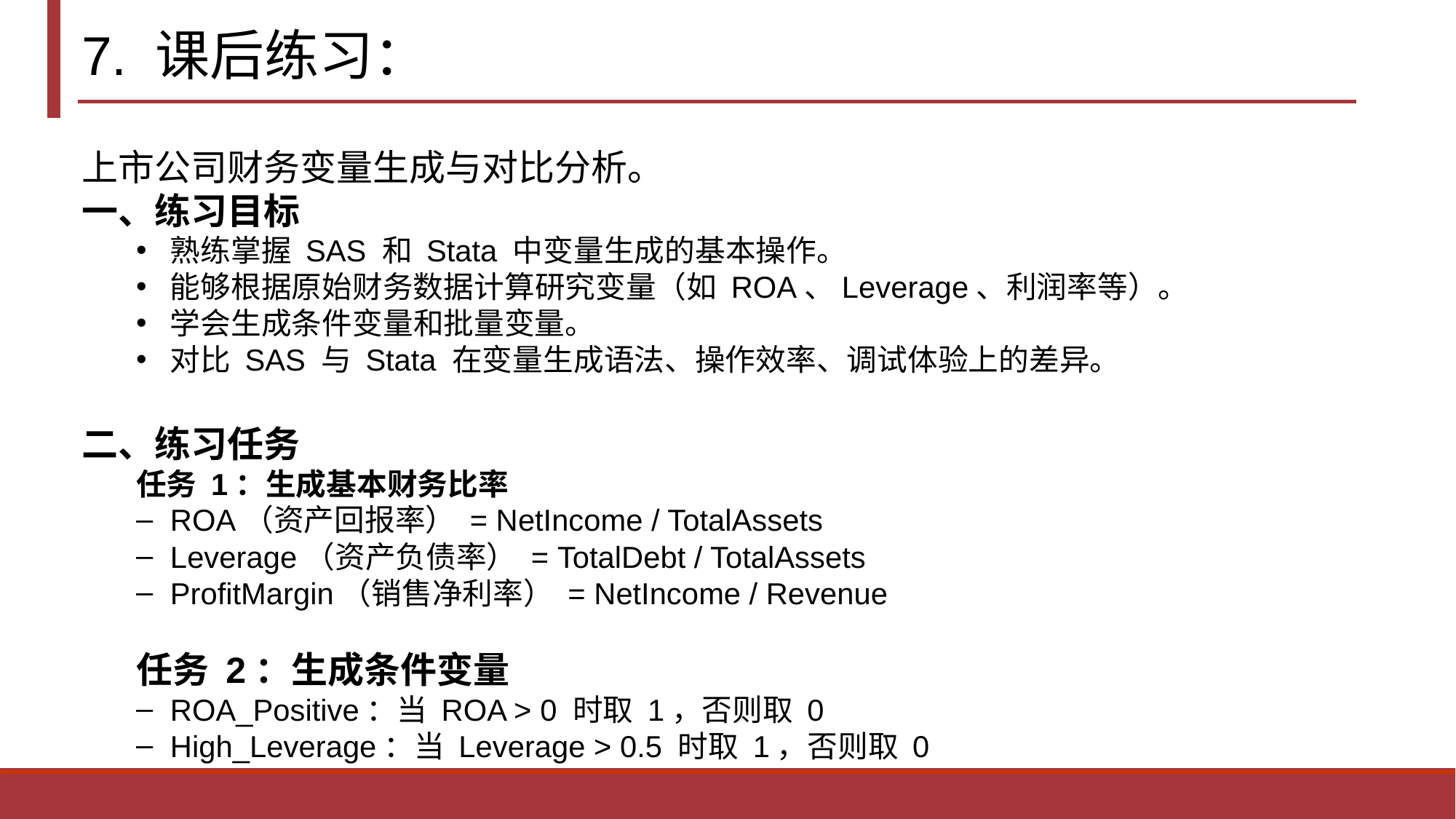

7. 课后练习：
上市公司财务变量生成与对比分析。
一、练习目标
熟练掌握 SAS 和 Stata 中变量生成的基本操作。
能够根据原始财务数据计算研究变量（如 ROA、Leverage、利润率等）。
学会生成条件变量和批量变量。
对比 SAS 与 Stata 在变量生成语法、操作效率、调试体验上的差异。

二、练习任务
任务 1：生成基本财务比率
ROA（资产回报率） = NetIncome / TotalAssets
Leverage（资产负债率） = TotalDebt / TotalAssets
ProfitMargin（销售净利率） = NetIncome / Revenue

任务 2：生成条件变量
ROA_Positive：当 ROA > 0 时取 1，否则取 0
High_Leverage：当 Leverage > 0.5 时取 1，否则取 0